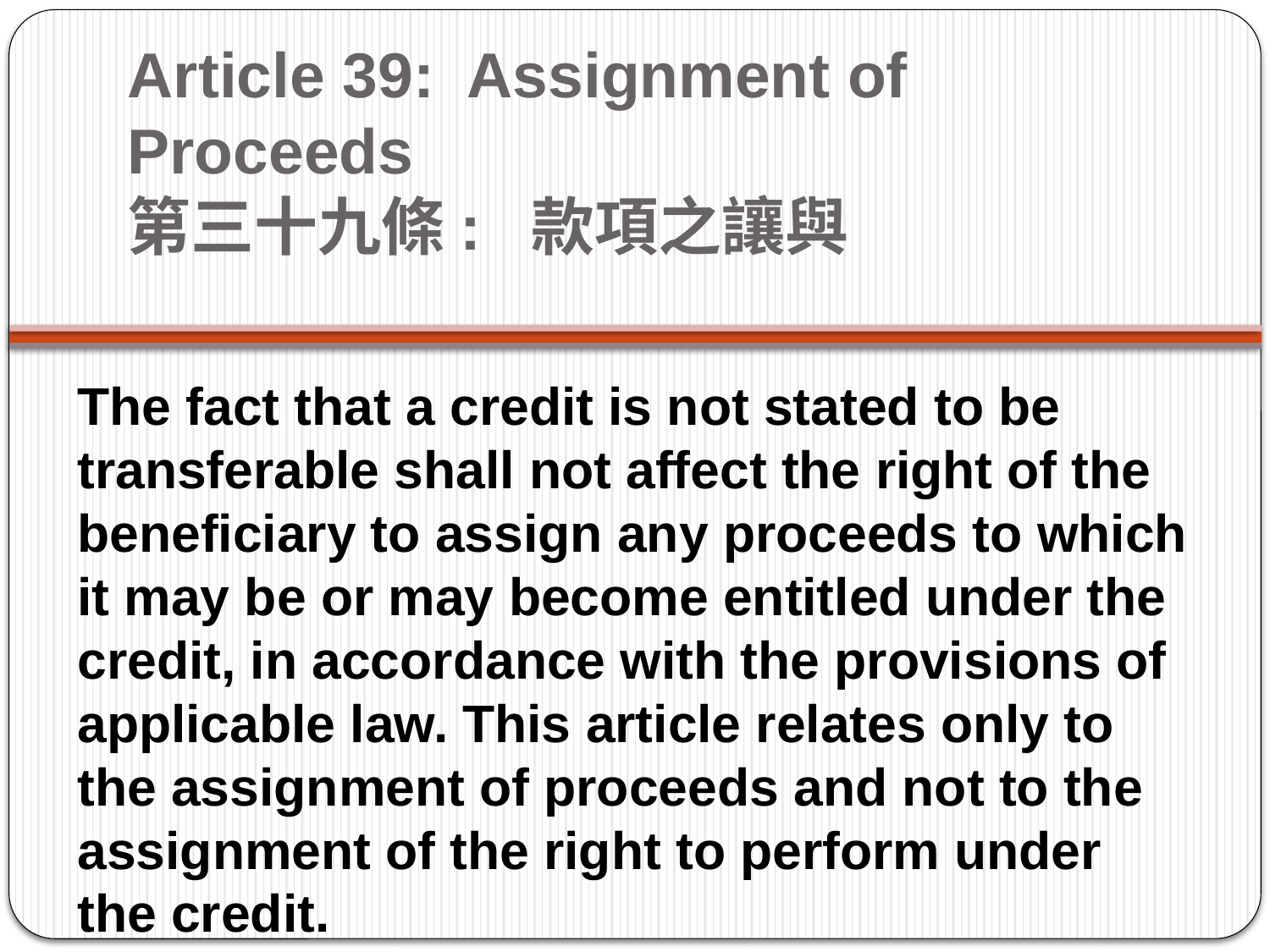

# Article 39:  Assignment of Proceeds    第三十九條:  款項之讓與
The fact that a credit is not stated to be transferable shall not affect the right of the beneficiary to assign any proceeds to which it may be or may become entitled under the credit, in accordance with the provisions of applicable law. This article relates only to the assignment of proceeds and not to the assignment of the right to perform under the credit.